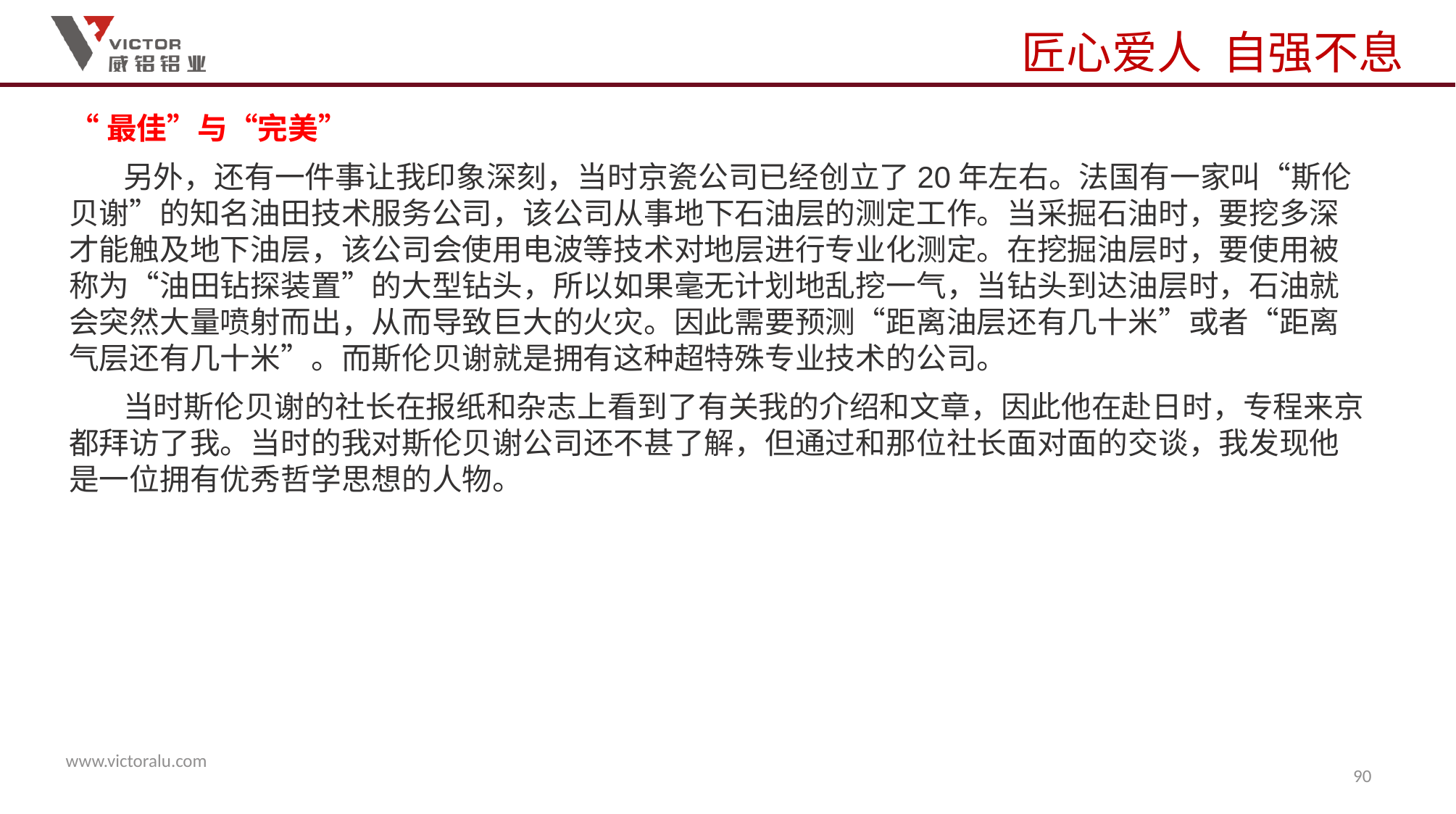

“最佳”与“完美”
另外，还有一件事让我印象深刻，当时京瓷公司已经创立了20年左右。法国有一家叫“斯伦贝谢”的知名油田技术服务公司，该公司从事地下石油层的测定工作。当采掘石油时，要挖多深才能触及地下油层，该公司会使用电波等技术对地层进行专业化测定。在挖掘油层时，要使用被称为“油田钻探装置”的大型钻头，所以如果毫无计划地乱挖一气，当钻头到达油层时，石油就会突然大量喷射而出，从而导致巨大的火灾。因此需要预测“距离油层还有几十米”或者“距离气层还有几十米”。而斯伦贝谢就是拥有这种超特殊专业技术的公司。
当时斯伦贝谢的社长在报纸和杂志上看到了有关我的介绍和文章，因此他在赴日时，专程来京都拜访了我。当时的我对斯伦贝谢公司还不甚了解，但通过和那位社长面对面的交谈，我发现他是一位拥有优秀哲学思想的人物。

90